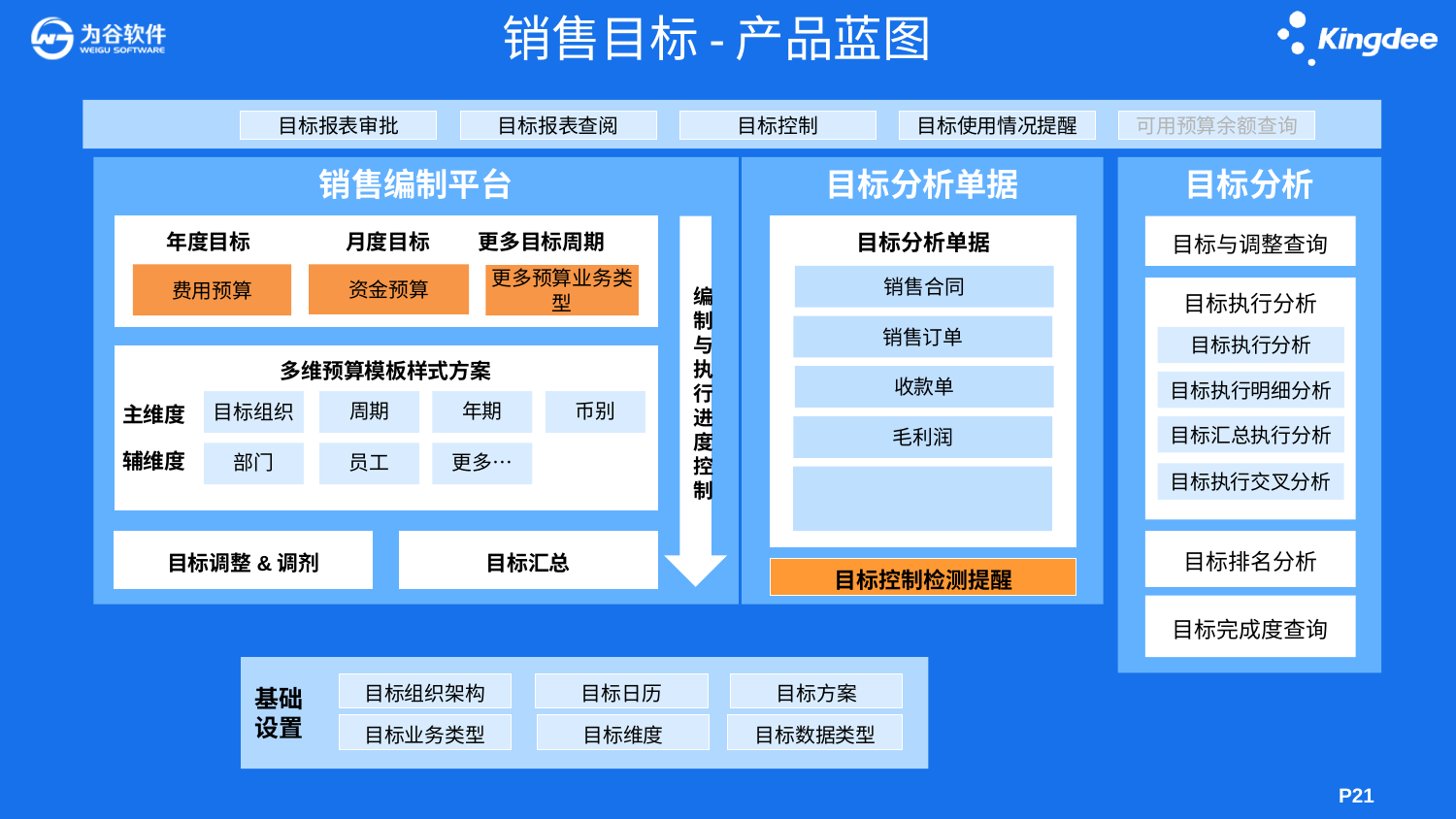

# 销售目标-产品蓝图

目标报表审批
目标报表查阅
目标控制
目标使用情况提醒
可用预算余额查询
销售编制平台

目标分析单据
目标分析
目标分析单据
编制与执行进度控制
目标与调整查询
年度目标	       月度目标          更多目标周期

费用预算
资金预算
更多预算业务类型
销售合同
目标执行分析
销售订单
目标执行分析
多维预算模板样式方案
收款单
目标执行明细分析
目标组织
周期
年期
币别
主维度
目标汇总执行分析
毛利润
辅维度
部门
员工
更多…
目标执行交叉分析

目标调整&调剂
目标排名分析
目标汇总
目标控制检测提醒
目标完成度查询
基础
设置
目标组织架构
目标日历
目标方案
目标数据类型
目标维度
目标业务类型